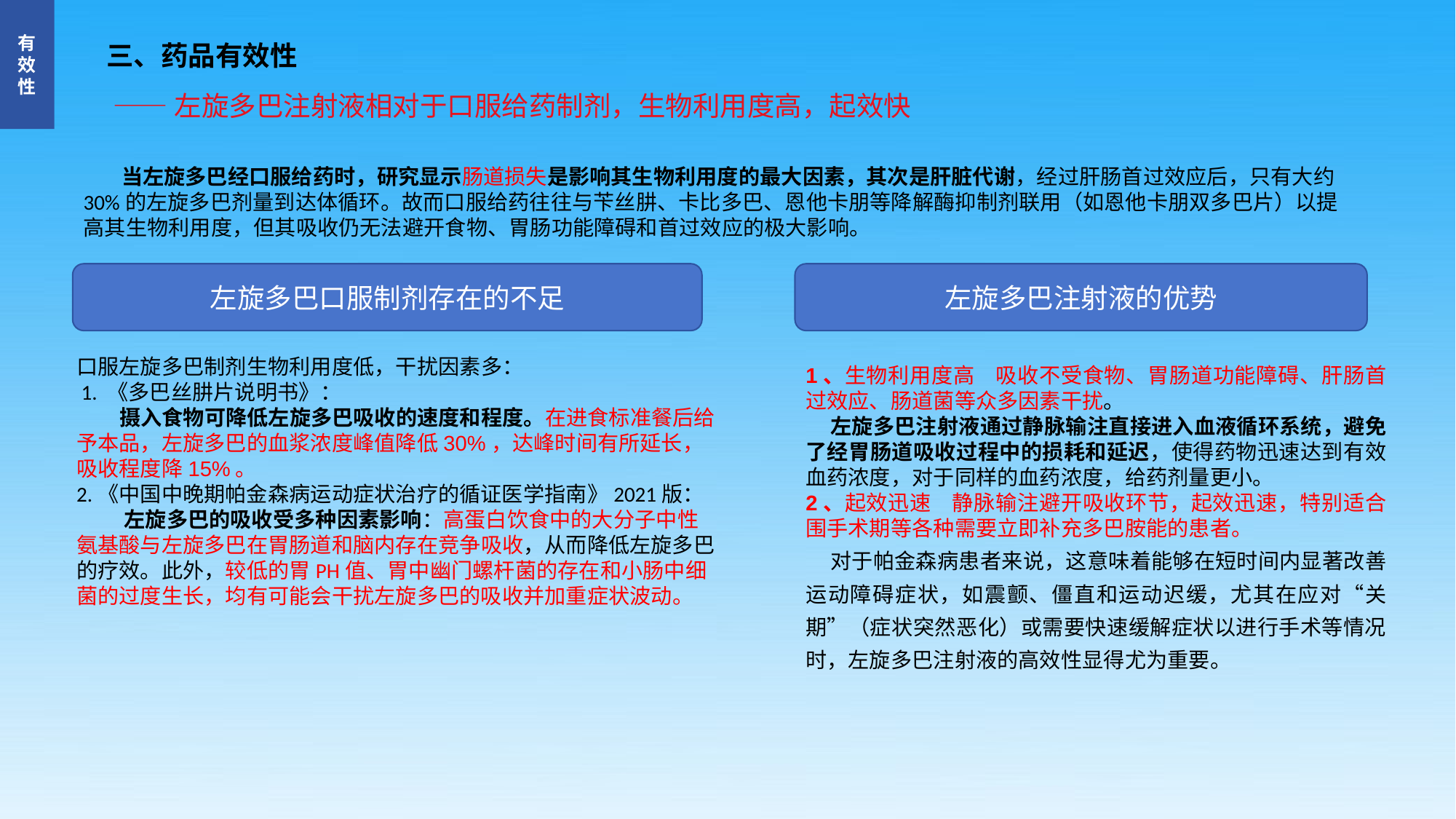

有效性
三、药品有效性
——左旋多巴注射液相对于口服给药制剂，生物利用度高，起效快
       当左旋多巴经口服给药时，研究显示肠道损失是影响其生物利用度的最大因素，其次是肝脏代谢，经过肝肠首过效应后，只有大约30%的左旋多巴剂量到达体循环。故而口服给药往往与苄丝肼、卡比多巴、恩他卡朋等降解酶抑制剂联用（如恩他卡朋双多巴片）以提高其生物利用度，但其吸收仍无法避开食物、胃肠功能障碍和首过效应的极大影响。
左旋多巴口服制剂存在的不足
左旋多巴注射液的优势
口服左旋多巴制剂生物利用度低，干扰因素多：
 1. 《多巴丝肼片说明书》：
        摄入食物可降低左旋多巴吸收的速度和程度。在进食标准餐后给予本品，左旋多巴的血浆浓度峰值降低30%，达峰时间有所延长，吸收程度降15%。
2.《中国中晚期帕金森病运动症状治疗的循证医学指南》2021版：
         左旋多巴的吸收受多种因素影响：高蛋白饮食中的大分子中性氨基酸与左旋多巴在胃肠道和脑内存在竞争吸收，从而降低左旋多巴的疗效。此外，较低的胃PH值、胃中幽门螺杆菌的存在和小肠中细菌的过度生长，均有可能会干扰左旋多巴的吸收并加重症状波动。

1、生物利用度高    吸收不受食物、胃肠道功能障碍、肝肠首过效应、肠道菌等众多因素干扰。
    左旋多巴注射液通过静脉输注直接进入血液循环系统，避免了经胃肠道吸收过程中的损耗和延迟，使得药物迅速达到有效血药浓度，对于同样的血药浓度，给药剂量更小。
2、起效迅速    静脉输注避开吸收环节，起效迅速，特别适合围手术期等各种需要立即补充多巴胺能的患者。
    对于帕金森病患者来说，这意味着能够在短时间内显著改善运动障碍症状，如震颤、僵直和运动迟缓，尤其在应对“关期”（症状突然恶化）或需要快速缓解症状以进行手术等情况时，左旋多巴注射液的高效性显得尤为重要。